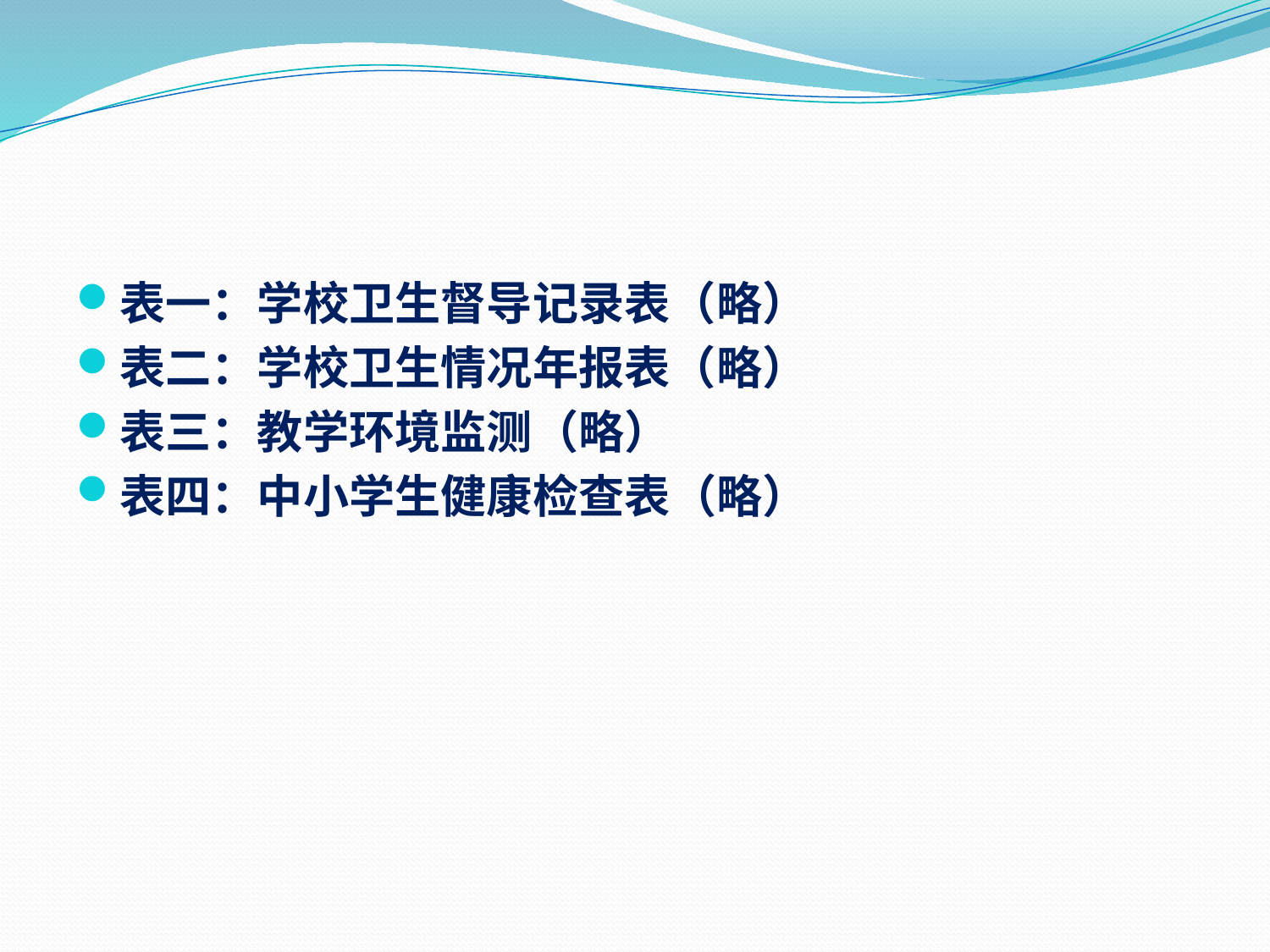

#
表一：学校卫生督导记录表（略）
表二：学校卫生情况年报表（略）
表三：教学环境监测（略）
表四：中小学生健康检查表（略）